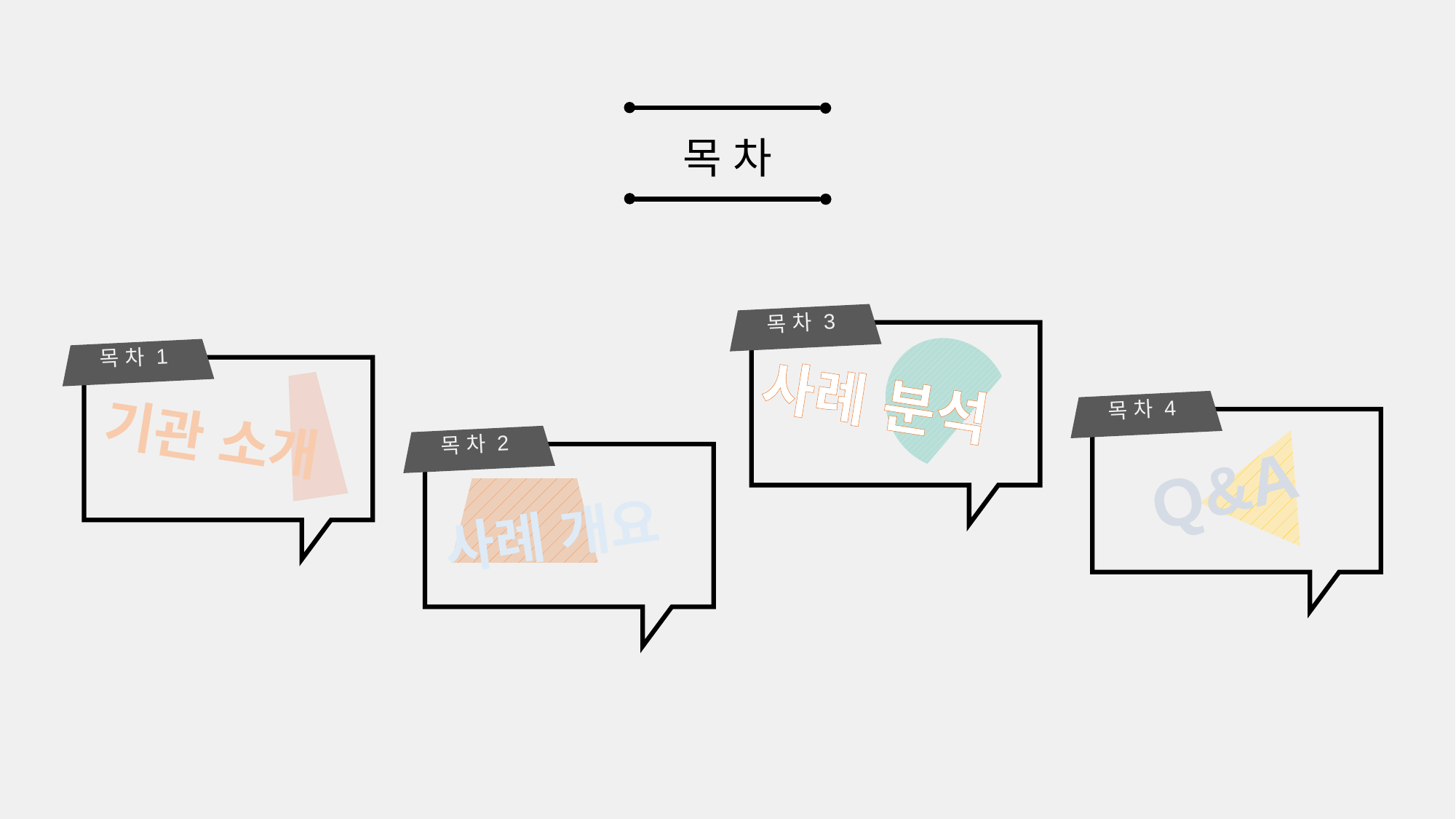

목 차

목 차 3

사례 분석
목 차 1

기관 소개
목 차 4

Q&A
목 차 2

사례 개요